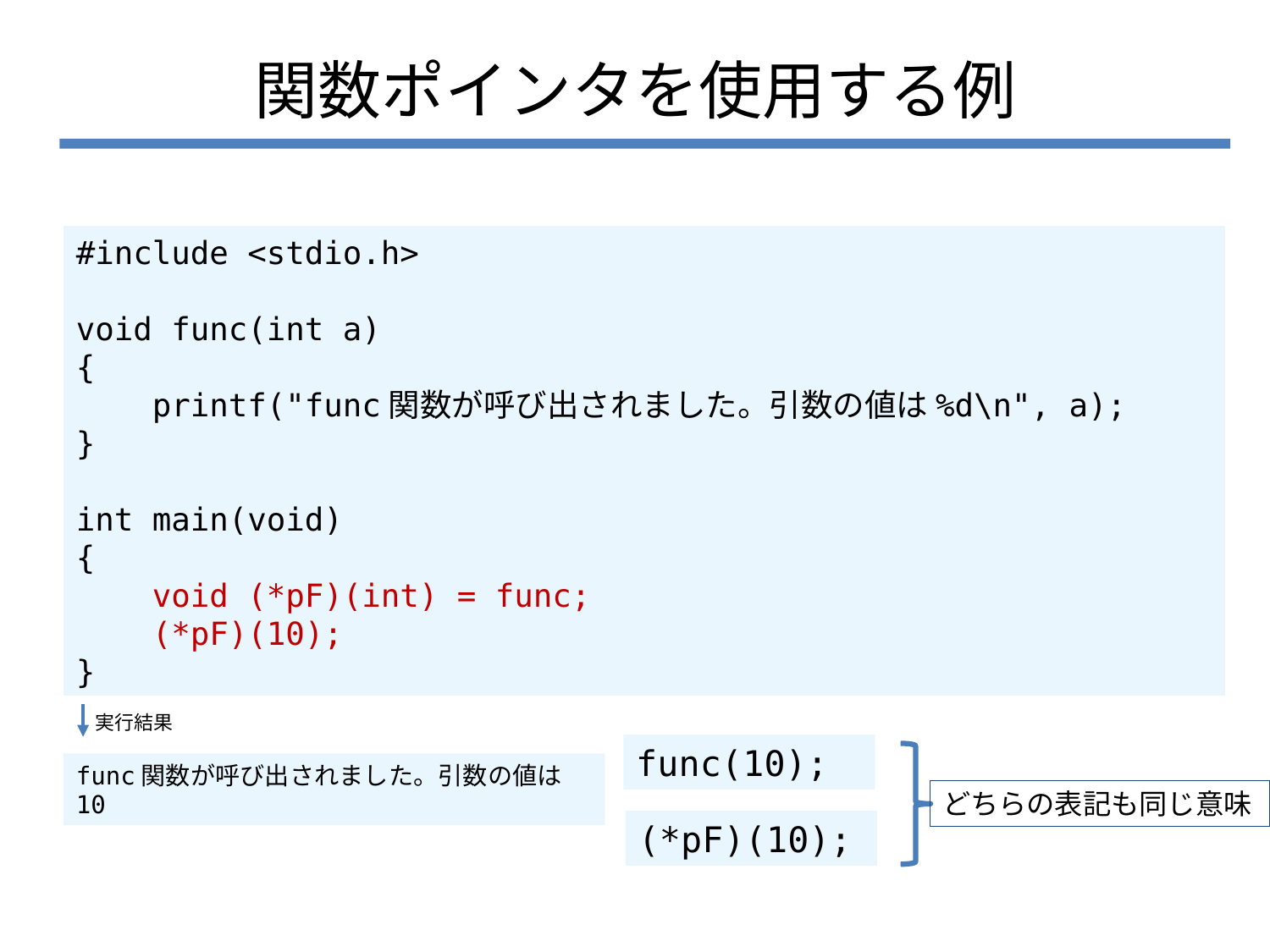

# 関数ポインタを使用する例
#include <stdio.h>

void func(int a)
{
    printf("func関数が呼び出されました。引数の値は%d\n", a);
}

int main(void)
{
    void (*pF)(int) = func;
    (*pF)(10);
}
実行結果
func(10);

func関数が呼び出されました。引数の値は10
どちらの表記も同じ意味
(*pF)(10);